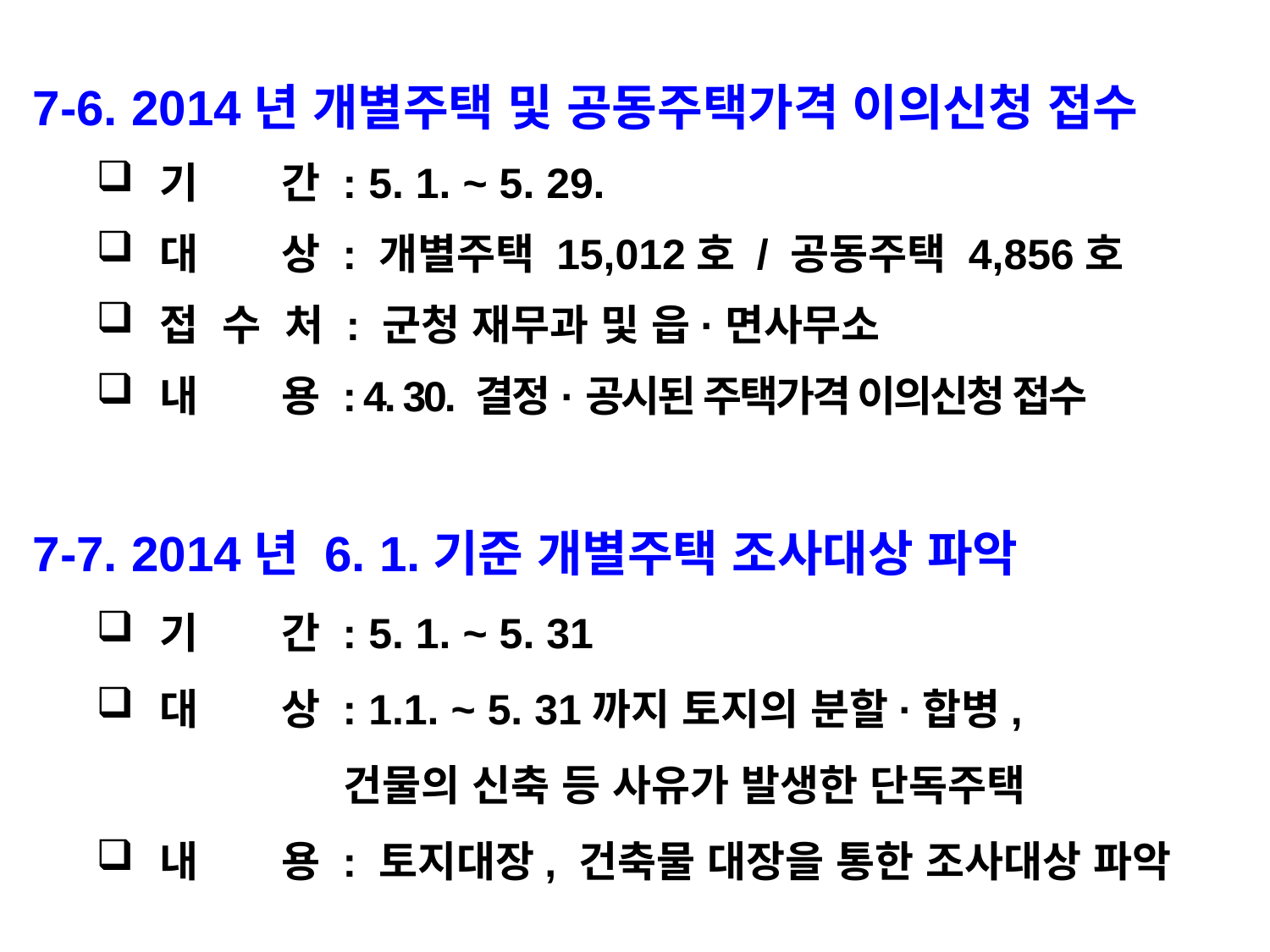

7-6. 2014년 개별주택 및 공동주택가격 이의신청 접수
기       간 : 5. 1. ~ 5. 29.
대       상 : 개별주택 15,012호 / 공동주택 4,856호
접  수  처 : 군청 재무과 및 읍·면사무소
내       용 : 4. 30. 결정·공시된 주택가격 이의신청 접수
7-7. 2014년 6. 1.기준 개별주택 조사대상 파악
기       간 : 5. 1. ~ 5. 31
대       상 : 1.1. ~ 5. 31까지 토지의 분할·합병,
                    건물의 신축 등 사유가 발생한 단독주택
내       용 : 토지대장, 건축물 대장을 통한 조사대상 파악